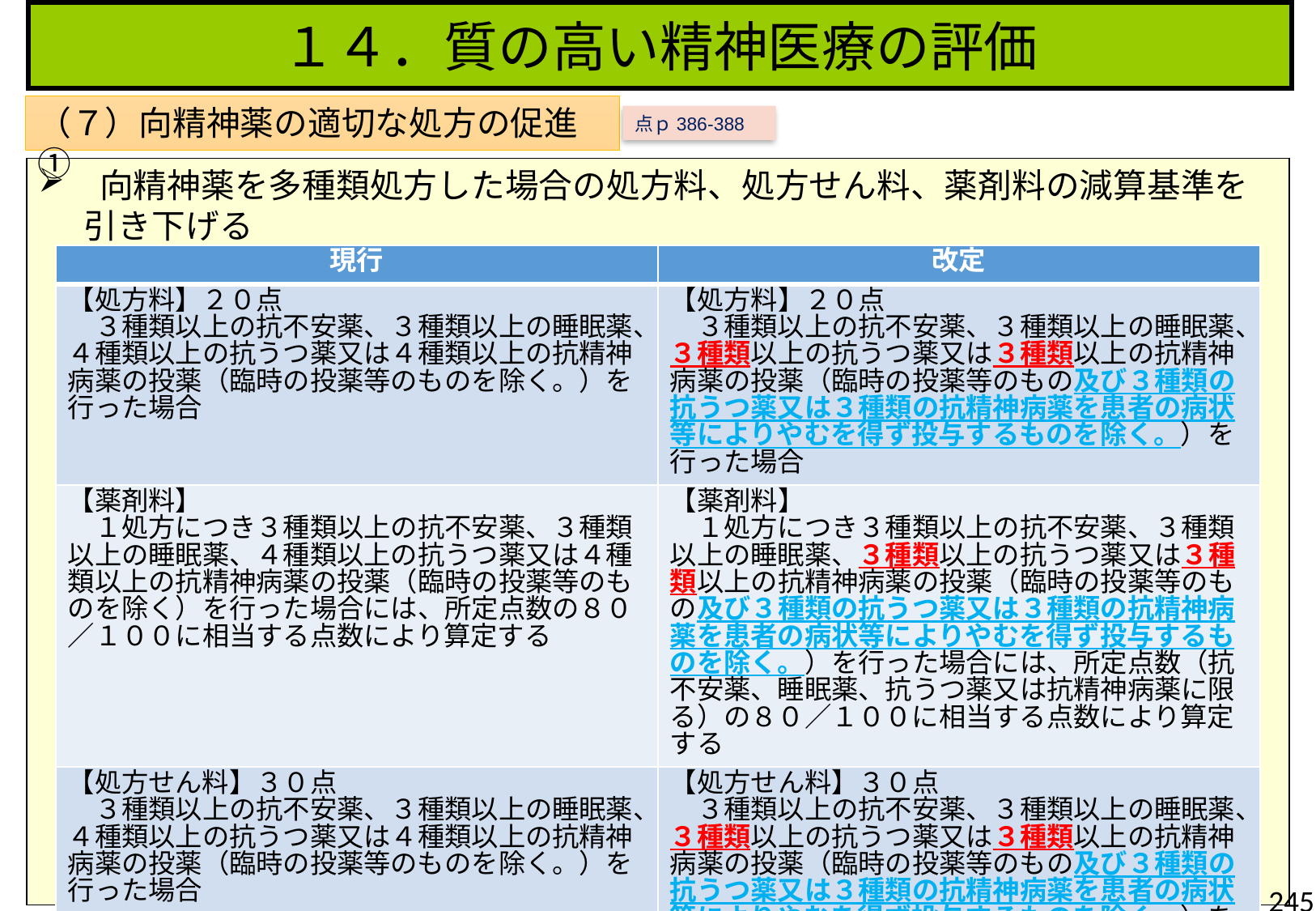

１４．質の高い精神医療の評価
（７）向精神薬の適切な処方の促進①
点ｐ386-388
 向精神薬を多種類処方した場合の処方料、処方せん料、薬剤料の減算基準を引き下げる

| 現行 | 改定 |
| --- | --- |
| 【処方料】２０点 　３種類以上の抗不安薬、３種類以上の睡眠薬、４種類以上の抗うつ薬又は４種類以上の抗精神病薬の投薬（臨時の投薬等のものを除く。）を行った場合 | 【処方料】２０点 　３種類以上の抗不安薬、３種類以上の睡眠薬、３種類以上の抗うつ薬又は３種類以上の抗精神病薬の投薬（臨時の投薬等のもの及び３種類の抗うつ薬又は３種類の抗精神病薬を患者の病状等によりやむを得ず投与するものを除く。）を行った場合 |
| 【薬剤料】 　１処方につき３種類以上の抗不安薬、３種類以上の睡眠薬、４種類以上の抗うつ薬又は４種類以上の抗精神病薬の投薬（臨時の投薬等のものを除く）を行った場合には、所定点数の８０／１００に相当する点数により算定する | 【薬剤料】 　１処方につき３種類以上の抗不安薬、３種類以上の睡眠薬、３種類以上の抗うつ薬又は３種類以上の抗精神病薬の投薬（臨時の投薬等のもの及び３種類の抗うつ薬又は３種類の抗精神病薬を患者の病状等によりやむを得ず投与するものを除く。）を行った場合には、所定点数（抗不安薬、睡眠薬、抗うつ薬又は抗精神病薬に限る）の８０／１００に相当する点数により算定する |
| 【処方せん料】３０点 　３種類以上の抗不安薬、３種類以上の睡眠薬、４種類以上の抗うつ薬又は４種類以上の抗精神病薬の投薬（臨時の投薬等のものを除く。）を行った場合 | 【処方せん料】３０点 　３種類以上の抗不安薬、３種類以上の睡眠薬、３種類以上の抗うつ薬又は３種類以上の抗精神病薬の投薬（臨時の投薬等のもの及び３種類の抗うつ薬又は３種類の抗精神病薬を患者の病状等によりやむを得ず投与するものを除く。）を行った場合 |
245